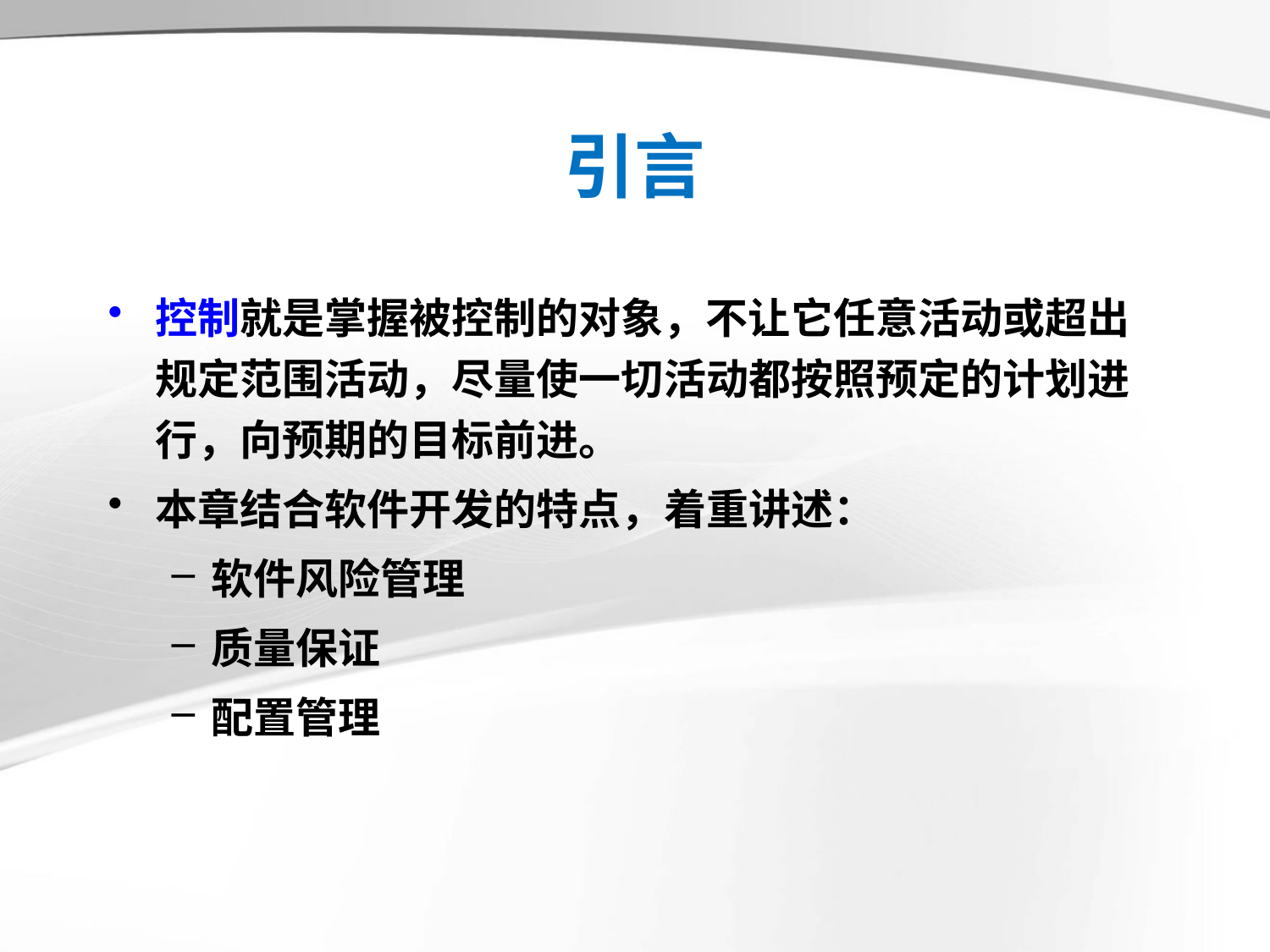

# 引言
控制就是掌握被控制的对象，不让它任意活动或超出规定范围活动，尽量使一切活动都按照预定的计划进行，向预期的目标前进。
本章结合软件开发的特点，着重讲述：
软件风险管理
质量保证
配置管理